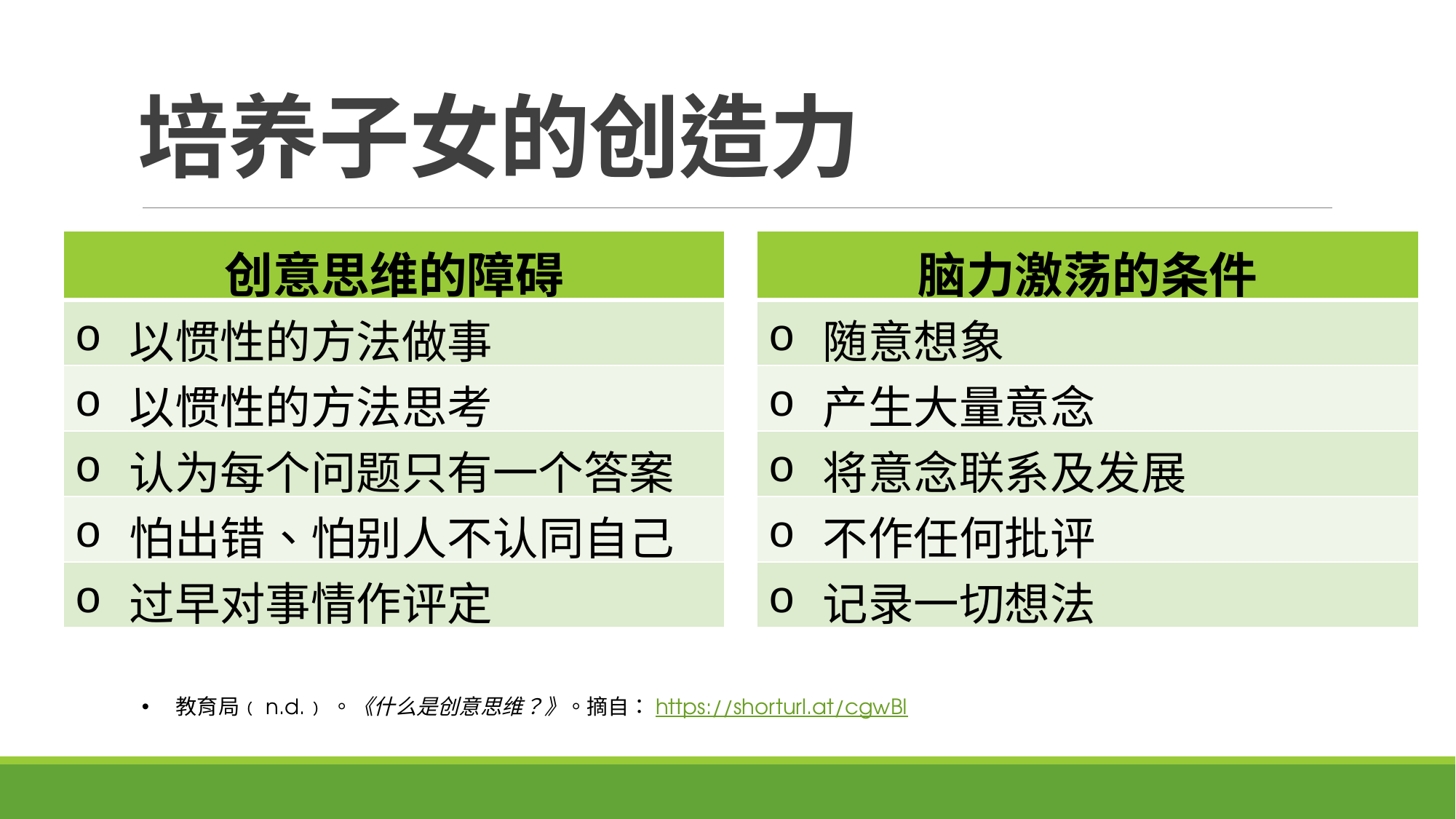

培养子女的创造力
| 创意思维的障碍 |
| --- |
| 以惯性的方法做事 |
| 以惯性的方法思考 |
| 认为每个问题只有一个答案 |
| 怕出错、怕别人不认同自己 |
| 过早对事情作评定 |
| 脑力激荡的条件 |
| --- |
| 随意想象 |
| 产生大量意念 |
| 将意念联系及发展 |
| 不作任何批评 |
| 记录一切想法 |
教育局﹙n.d.﹚。《什么是创意思维？》。摘自：https://shorturl.at/cgwBI